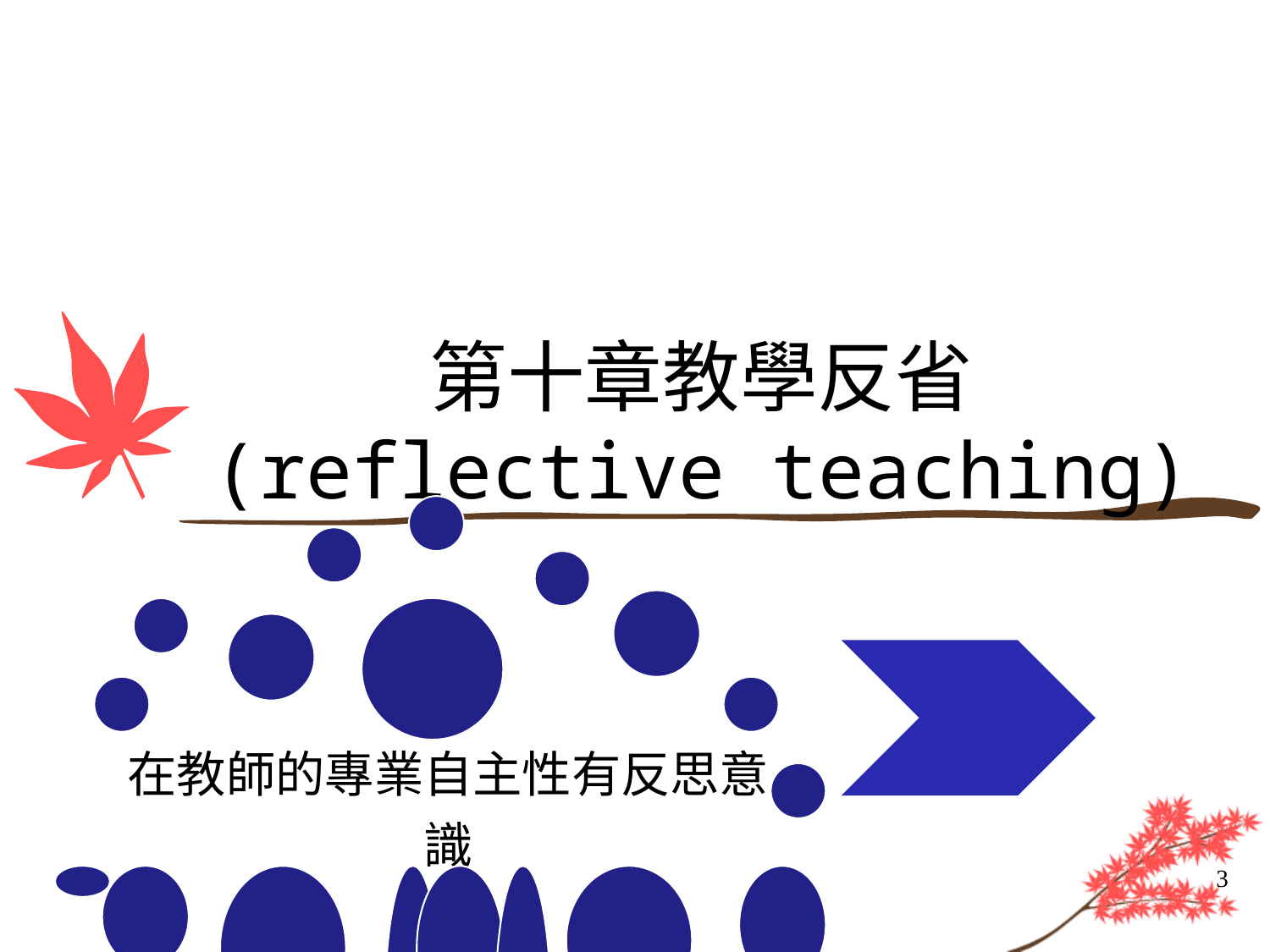

# 第十章教學反省 (reflective teaching)
在教師的專業自主性有反思意識
教師
專業
3